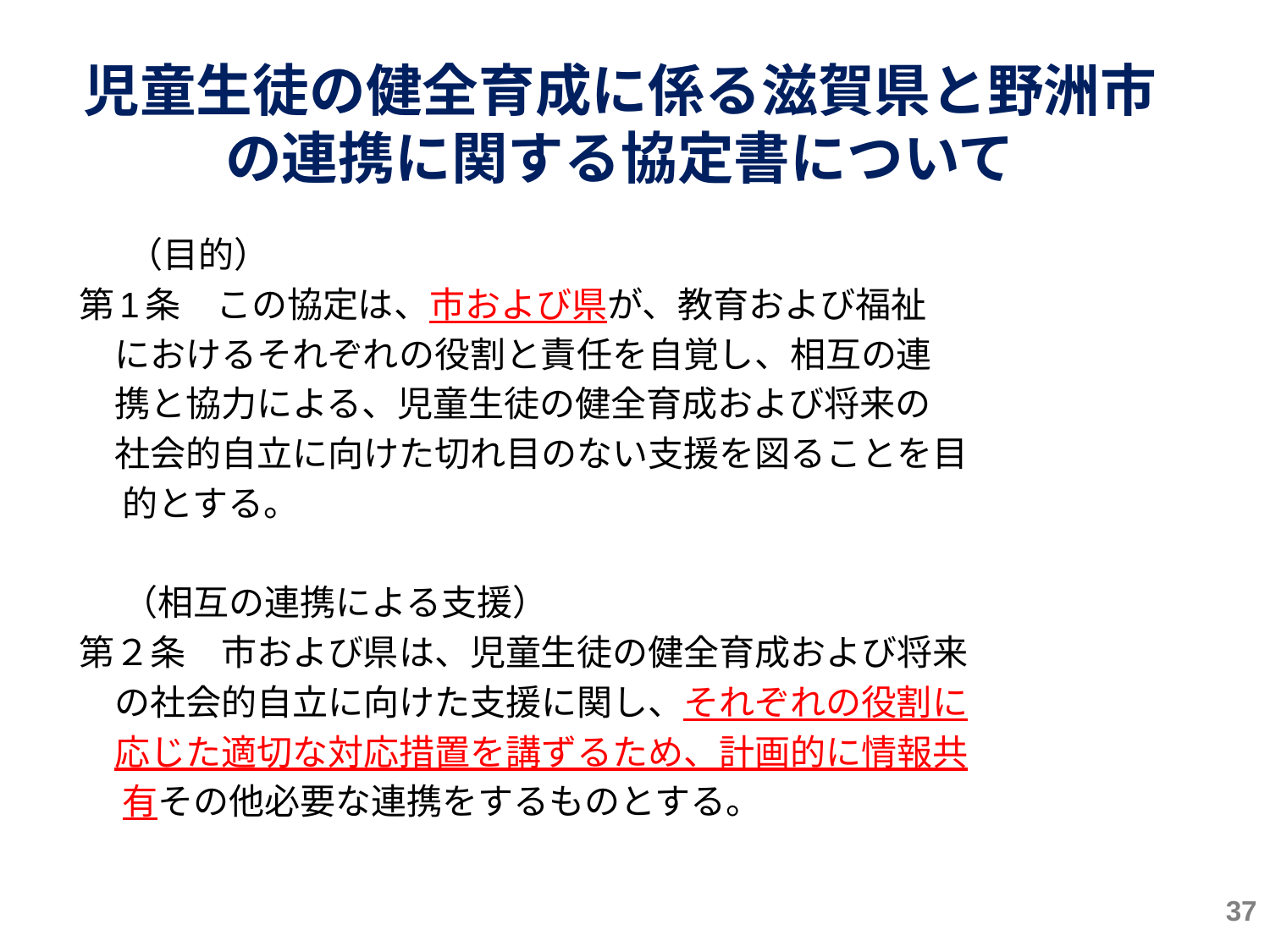

# 児童生徒の健全育成に係る滋賀県と野洲市の連携に関する協定書について
 　（目的）
第1条　この協定は、市および県が、教育および福祉
　におけるそれぞれの役割と責任を自覚し、相互の連
　携と協力による、児童生徒の健全育成および将来の
　社会的自立に向けた切れ目のない支援を図ることを目
　 的とする。

　 （相互の連携による支援）
第２条　市および県は、児童生徒の健全育成および将来
　の社会的自立に向けた支援に関し、それぞれの役割に
　応じた適切な対応措置を講ずるため、計画的に情報共
　 有その他必要な連携をするものとする。
37